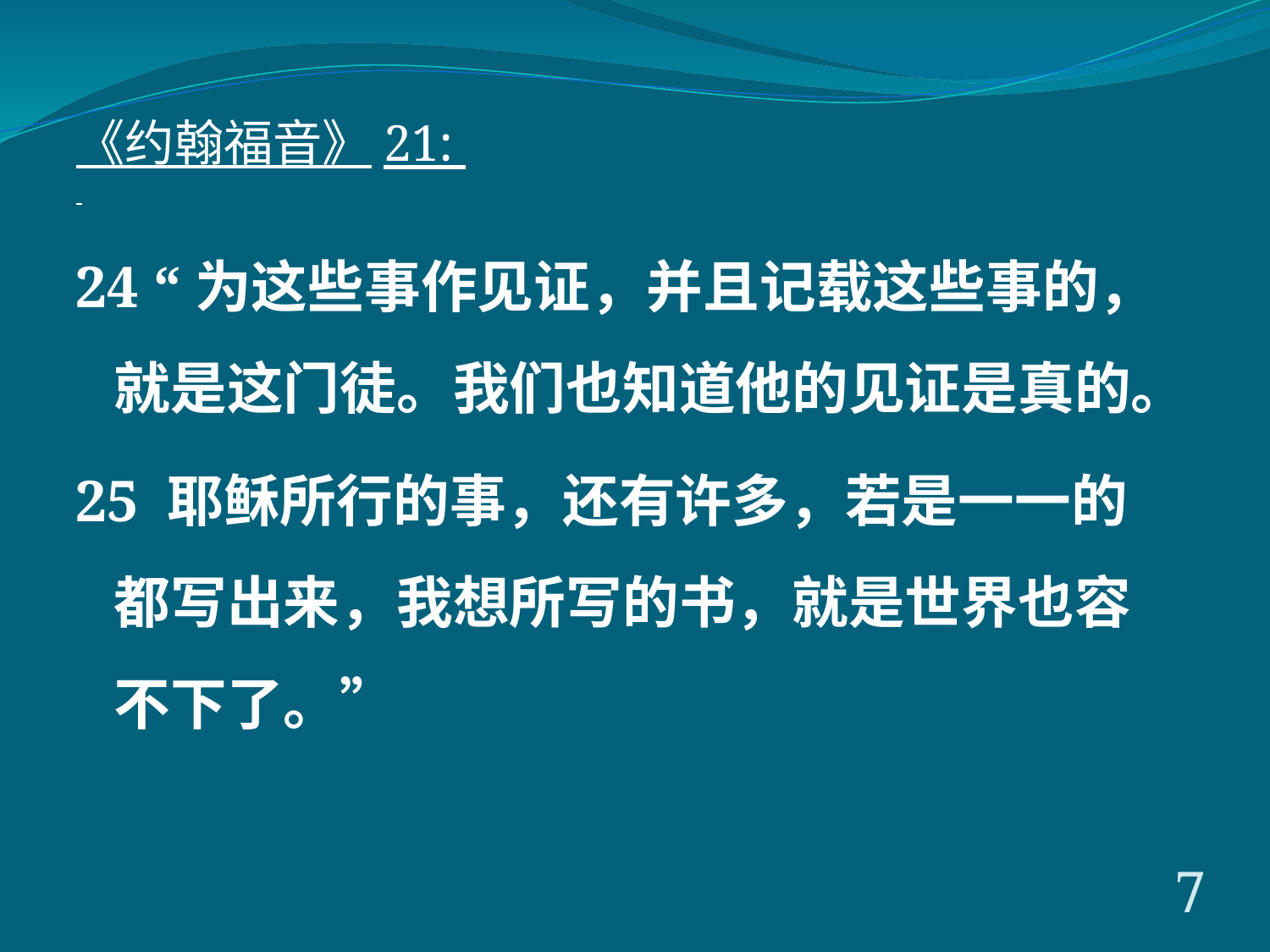

《约翰福音》21:

24 “为这些事作见证，并且记载这些事的，就是这门徒。我们也知道他的见证是真的。
25 耶稣所行的事，还有许多，若是一一的都写出来，我想所写的书，就是世界也容不下了。”
7